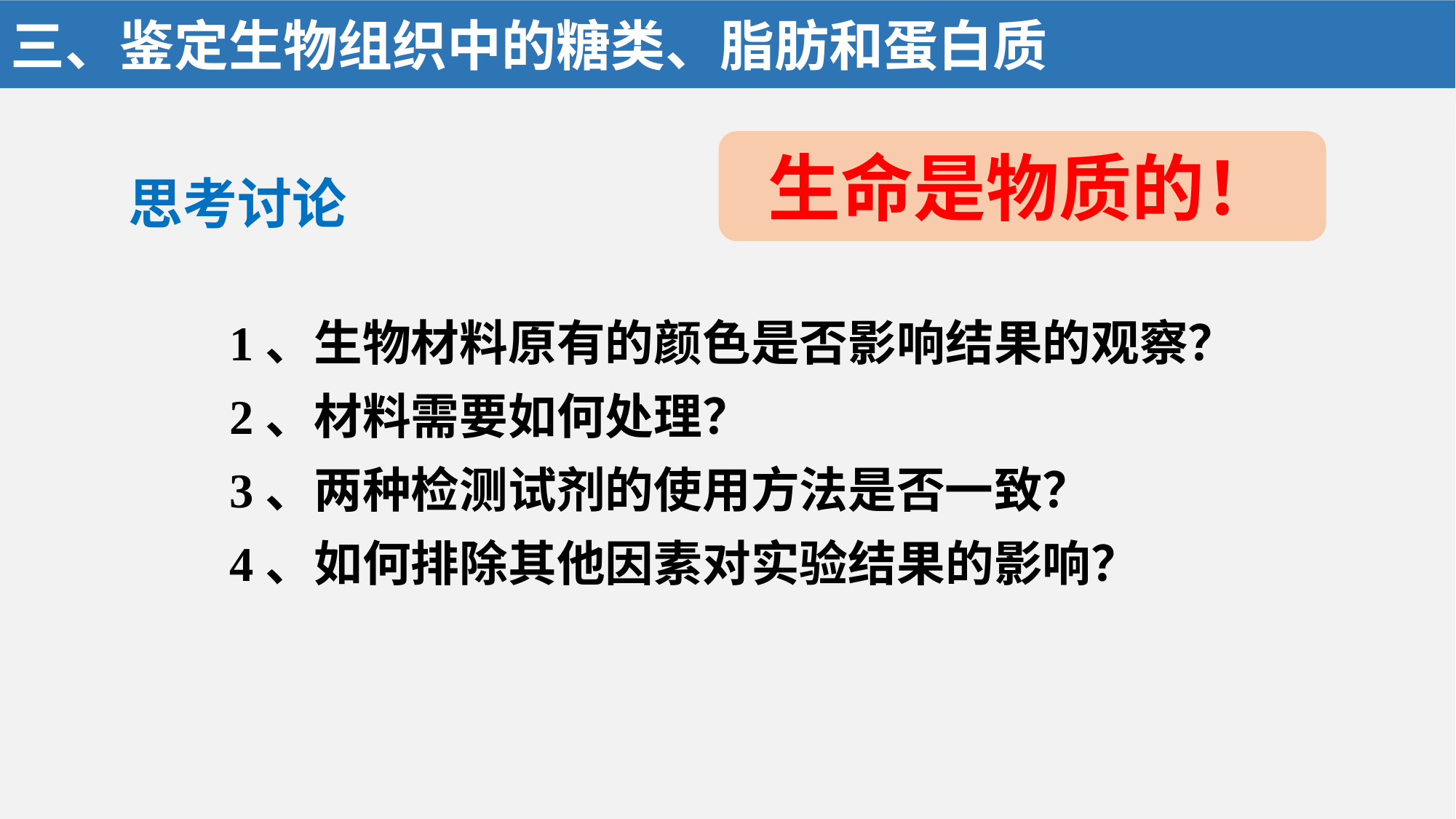

三、鉴定生物组织中的糖类、脂肪和蛋白质
生命是物质的！
思考讨论
1、生物材料原有的颜色是否影响结果的观察？
2、材料需要如何处理？
3、两种检测试剂的使用方法是否一致？
4、如何排除其他因素对实验结果的影响？